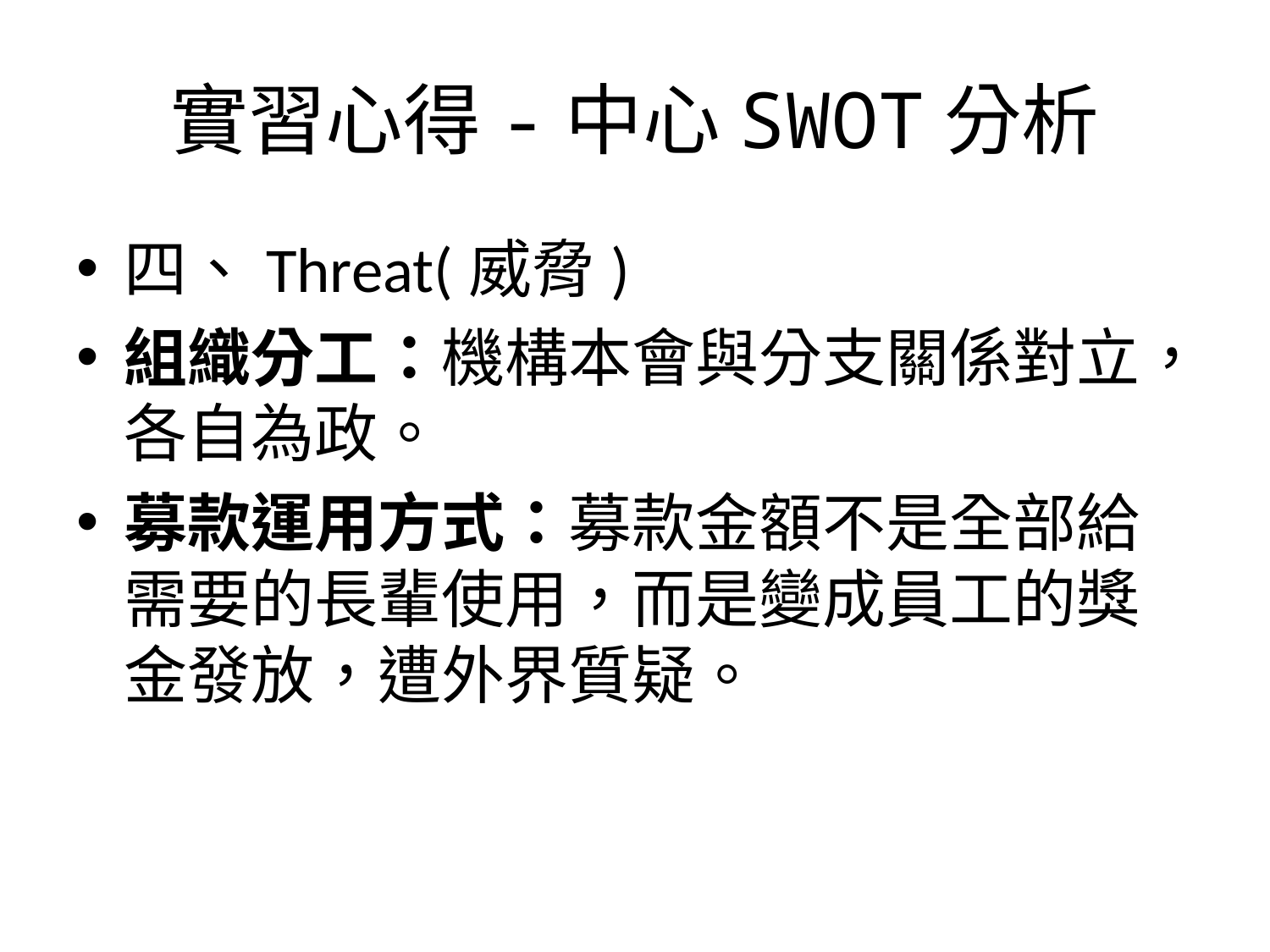

# 實習心得-中心SWOT分析
四、Threat(威脅)
組織分工：機構本會與分支關係對立，各自為政。
募款運用方式：募款金額不是全部給需要的長輩使用，而是變成員工的獎金發放，遭外界質疑。